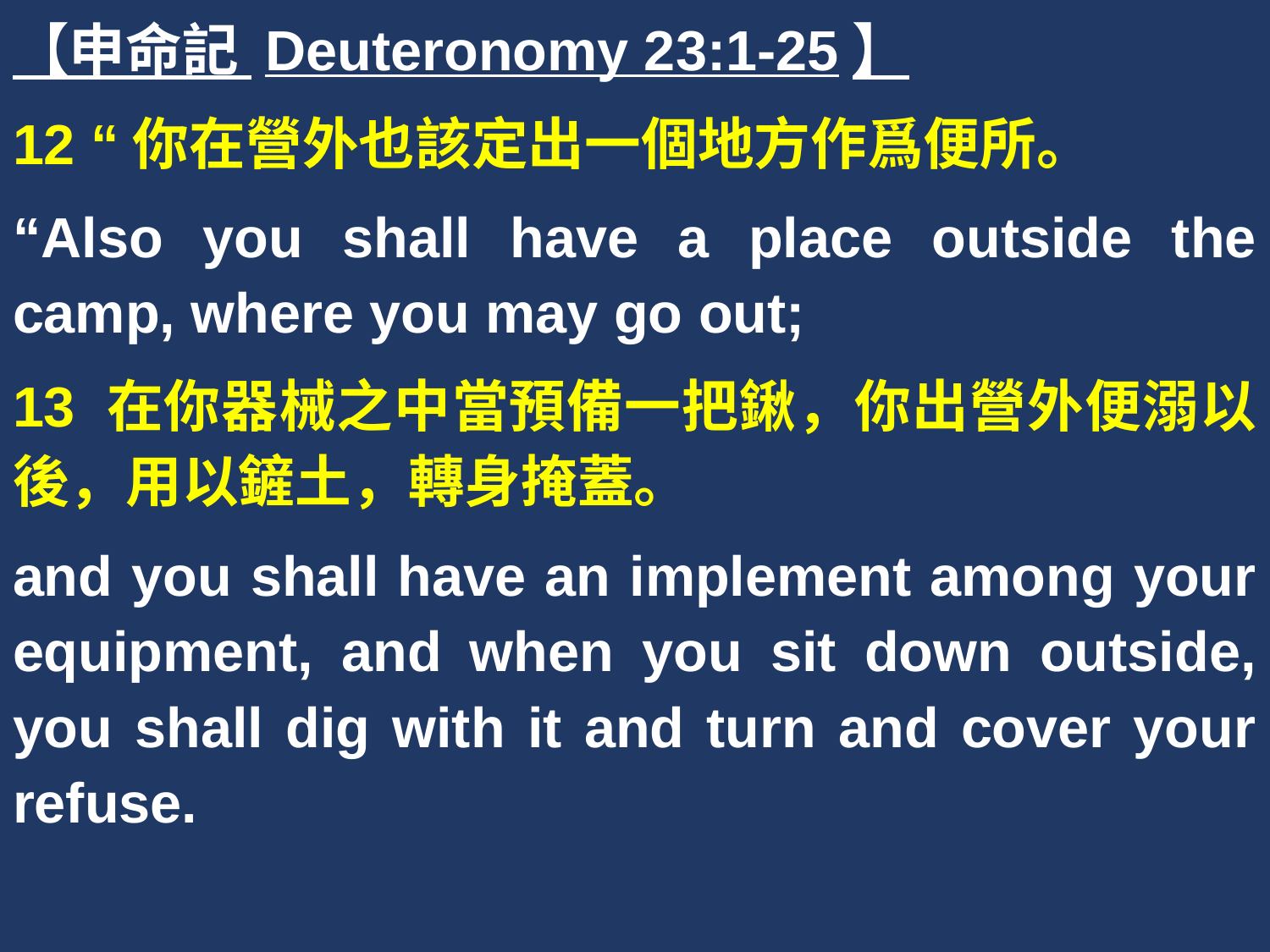

【申命記 Deuteronomy 23:1-25】
12 “你在營外也該定出一個地方作爲便所。
“Also you shall have a place outside the camp, where you may go out;
13 在你器械之中當預備一把鍬，你出營外便溺以後，用以鏟土，轉身掩蓋。
and you shall have an implement among your equipment, and when you sit down outside, you shall dig with it and turn and cover your refuse.